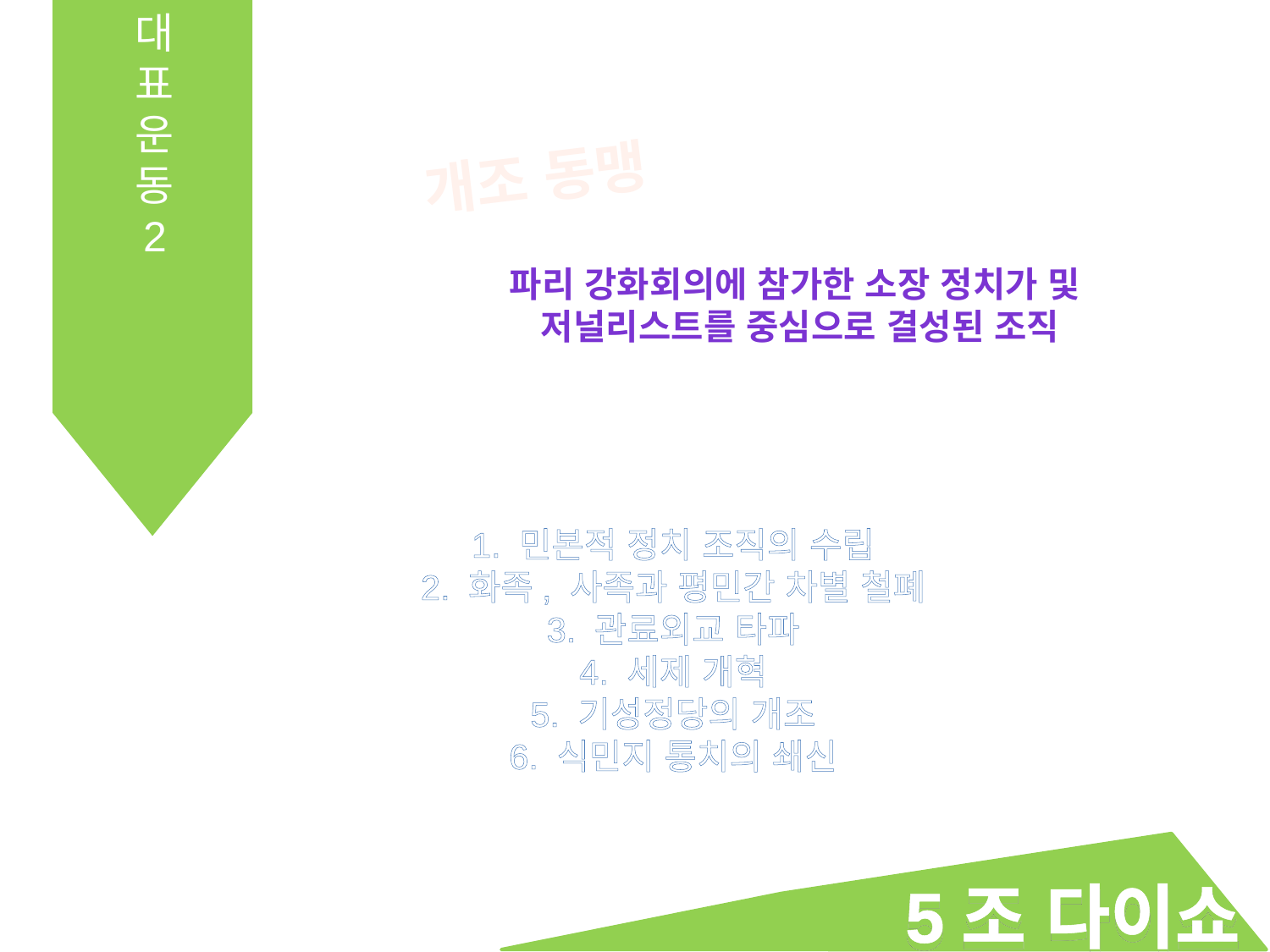

대표 운동
2
개조 동맹
파리 강화회의에 참가한 소장 정치가 및
저널리스트를 중심으로 결성된 조직
1. 민본적 정치 조직의 수립
2. 화족, 사족과 평민간 차별 철폐
3. 관료외교 타파
4. 세제 개혁
5. 기성정당의 개조
6. 식민지 통치의 쇄신